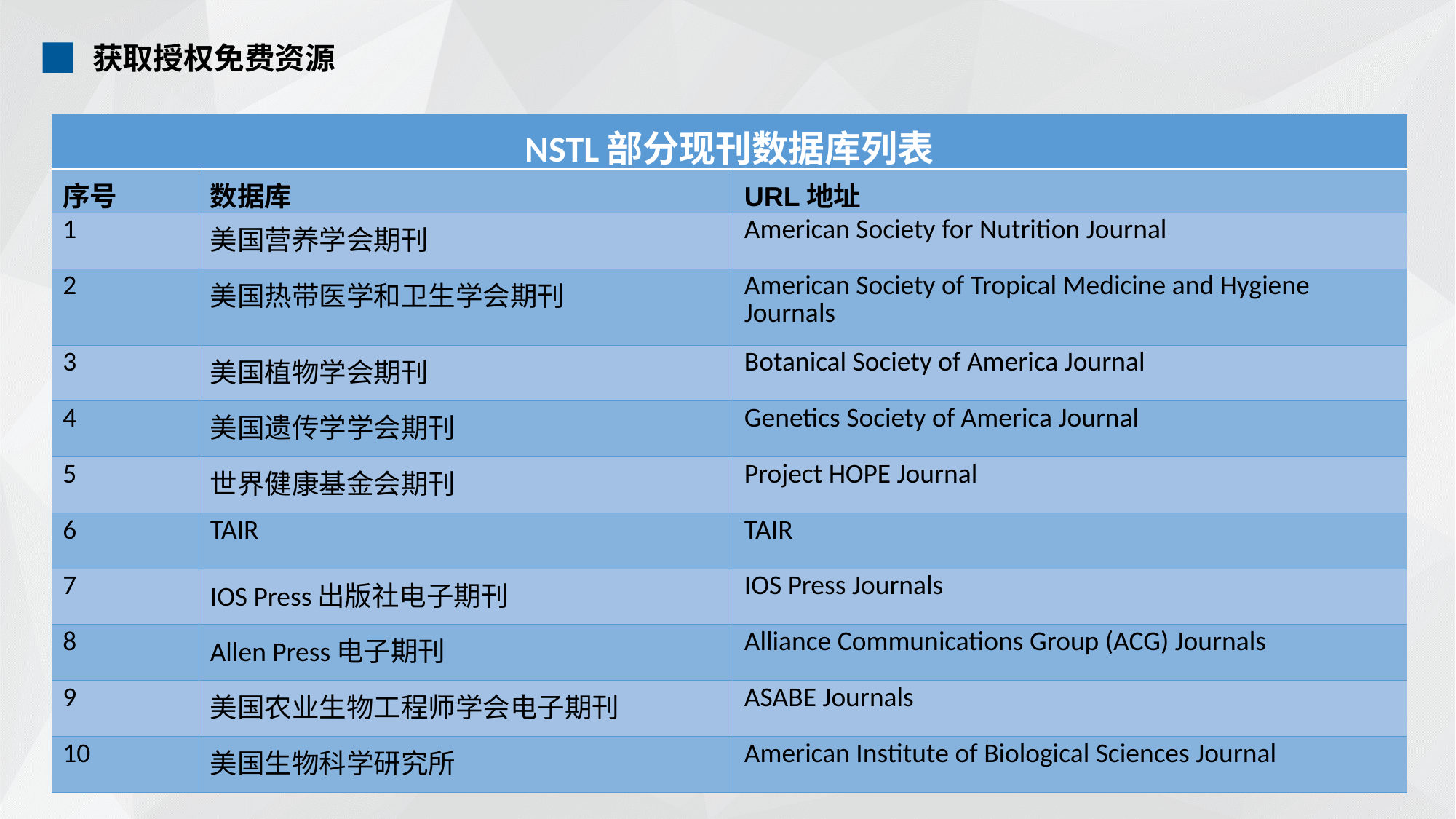

获取授权免费资源

| NSTL部分现刊数据库列表 |  |  |
| --- | --- | --- |
| 序号 | 数据库 | URL地址 |
| 1 | 美国营养学会期刊 | American Society for Nutrition Journal |
| 2 | 美国热带医学和卫生学会期刊 | American Society of Tropical Medicine and Hygiene Journals |
| 3 | 美国植物学会期刊 | Botanical Society of America Journal |
| 4 | 美国遗传学学会期刊 | Genetics Society of America Journal |
| 5 | 世界健康基金会期刊 | Project HOPE Journal |
| 6 | TAIR | TAIR |
| 7 | IOS Press出版社电子期刊 | IOS Press Journals |
| 8 | Allen Press电子期刊 | Alliance Communications Group (ACG) Journals |
| 9 | 美国农业生物工程师学会电子期刊 | ASABE Journals |
| 10 | 美国生物科学研究所 | American Institute of Biological Sciences Journal |
单击此处编辑您要的内容，建议您在展示时采用微软雅黑字体，本模版所有图形线及其相应素材均可自由编辑、改色、替换。
单击此处可编辑内容，根据您的需要自由拉伸文本框大小
单击此处可编辑内容，根据您的需要自由拉伸文本框大小